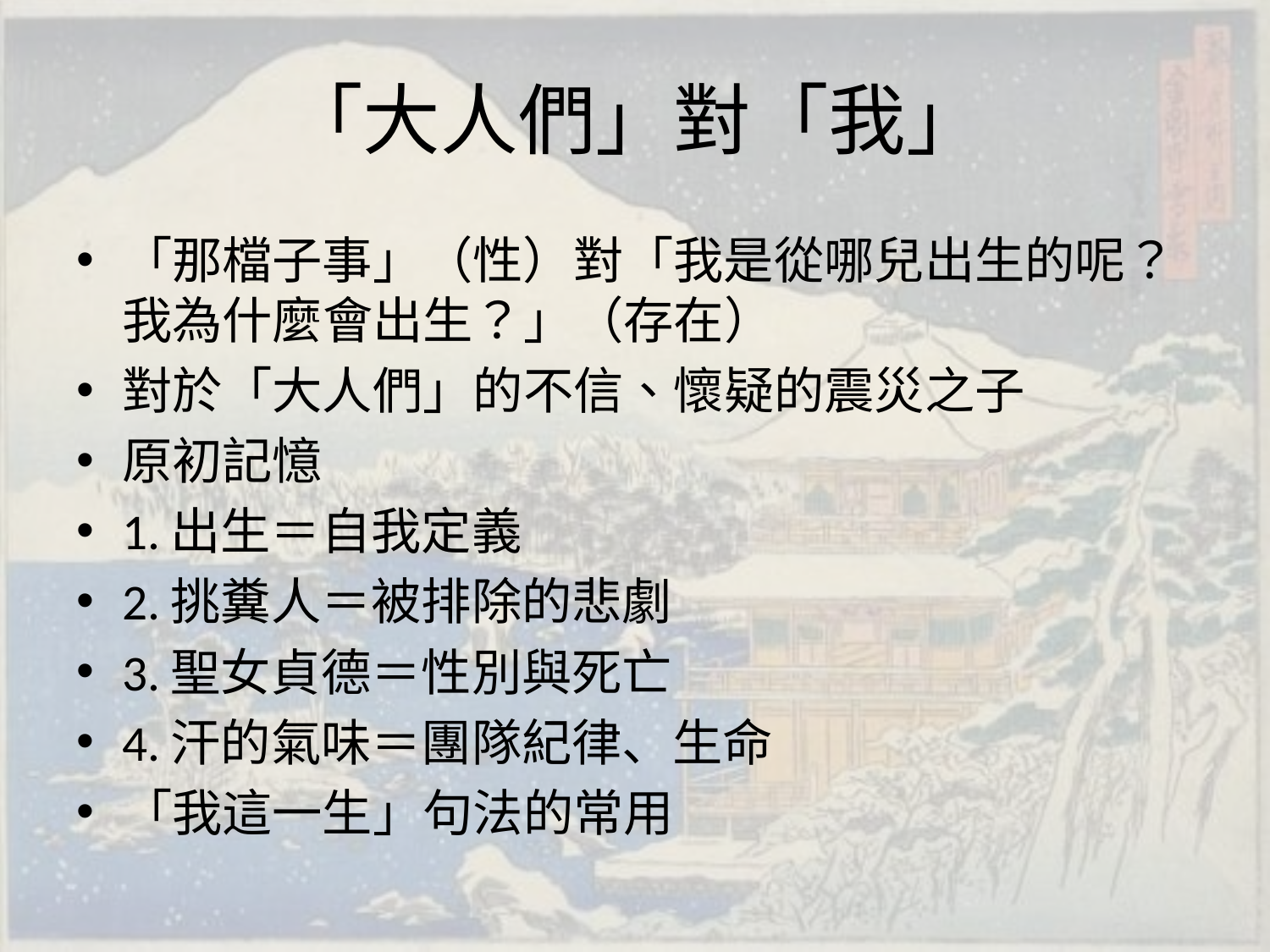

# 「大人們」對「我」
「那檔子事」（性）對「我是從哪兒出生的呢？我為什麼會出生？」（存在）
對於「大人們」的不信、懷疑的震災之子
原初記憶
1.出生＝自我定義
2.挑糞人＝被排除的悲劇
3.聖女貞德＝性別與死亡
4.汗的氣味＝團隊紀律、生命
「我這一生」句法的常用